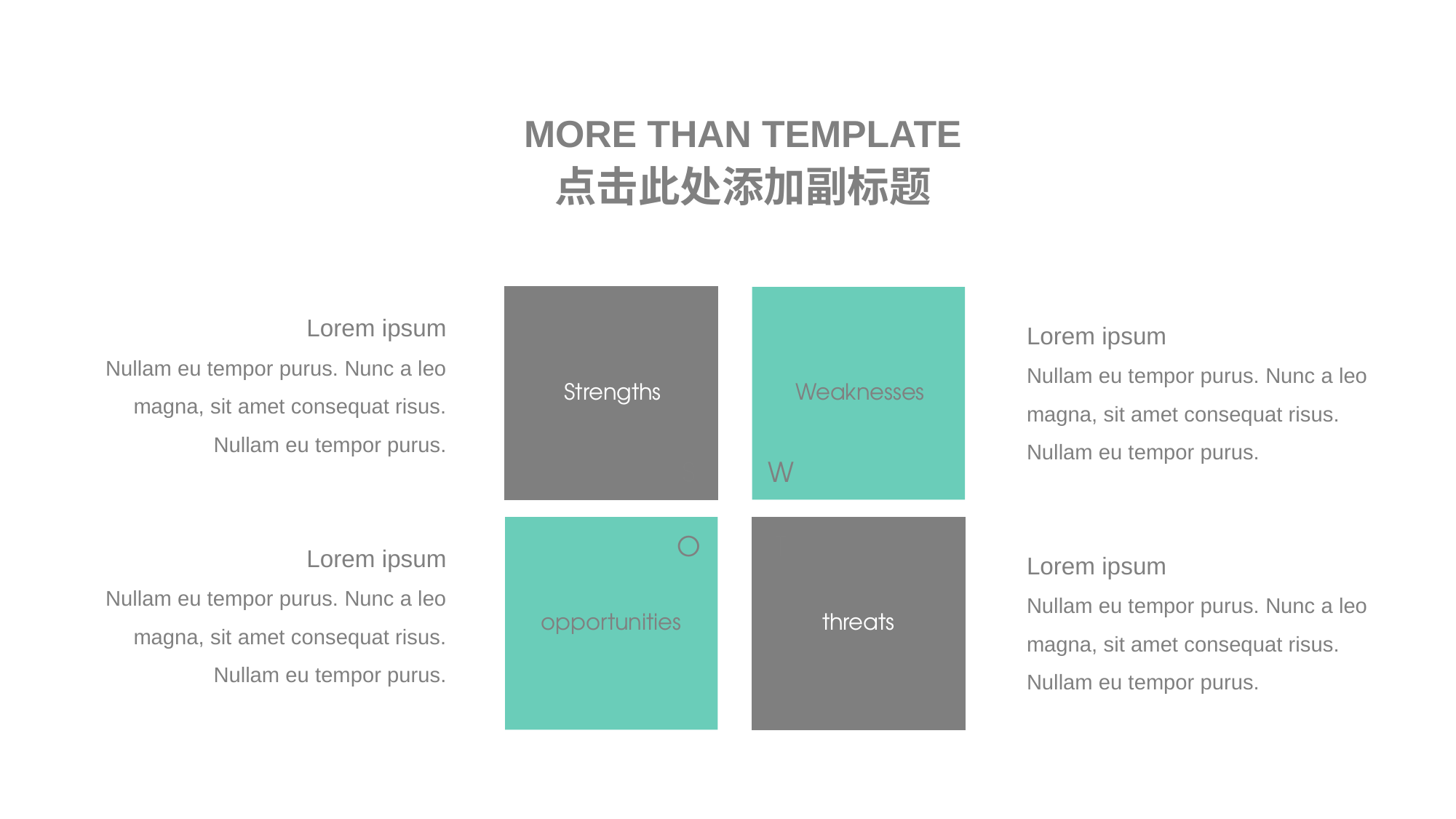

MORE THAN TEMPLATE
点击此处添加副标题

Lorem ipsum
Nullam eu tempor purus. Nunc a leo magna, sit amet consequat risus. Nullam eu tempor purus.
Lorem ipsum
Nullam eu tempor purus. Nunc a leo magna, sit amet consequat risus. Nullam eu tempor purus.
Strengths
Weaknesses
S
W
O
T

Lorem ipsum
Nullam eu tempor purus. Nunc a leo magna, sit amet consequat risus. Nullam eu tempor purus.
Lorem ipsum
Nullam eu tempor purus. Nunc a leo magna, sit amet consequat risus. Nullam eu tempor purus.
opportunities
threats